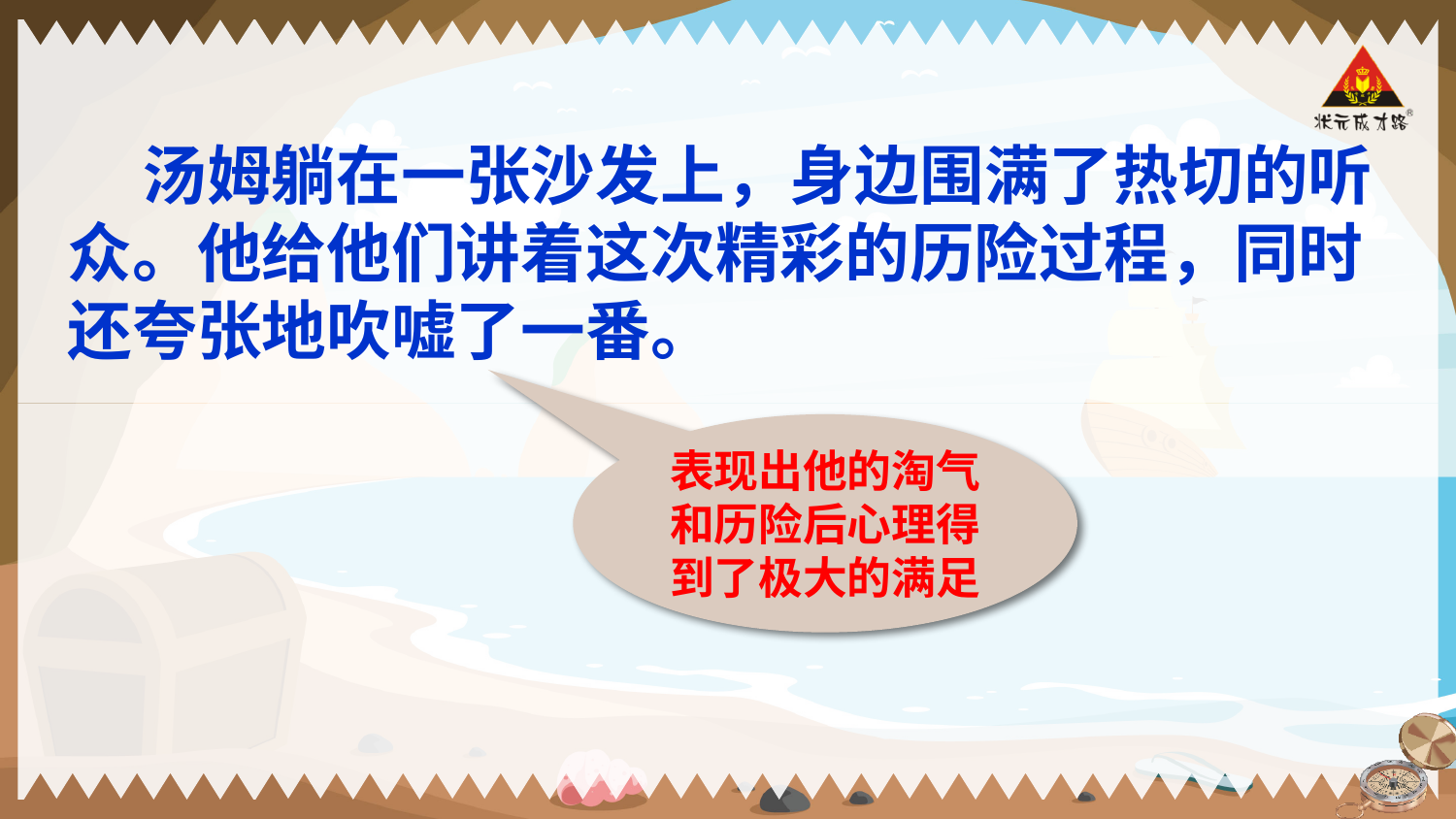

汤姆躺在一张沙发上，身边围满了热切的听众。他给他们讲着这次精彩的历险过程，同时还夸张地吹嘘了一番。
表现出他的淘气和历险后心理得到了极大的满足